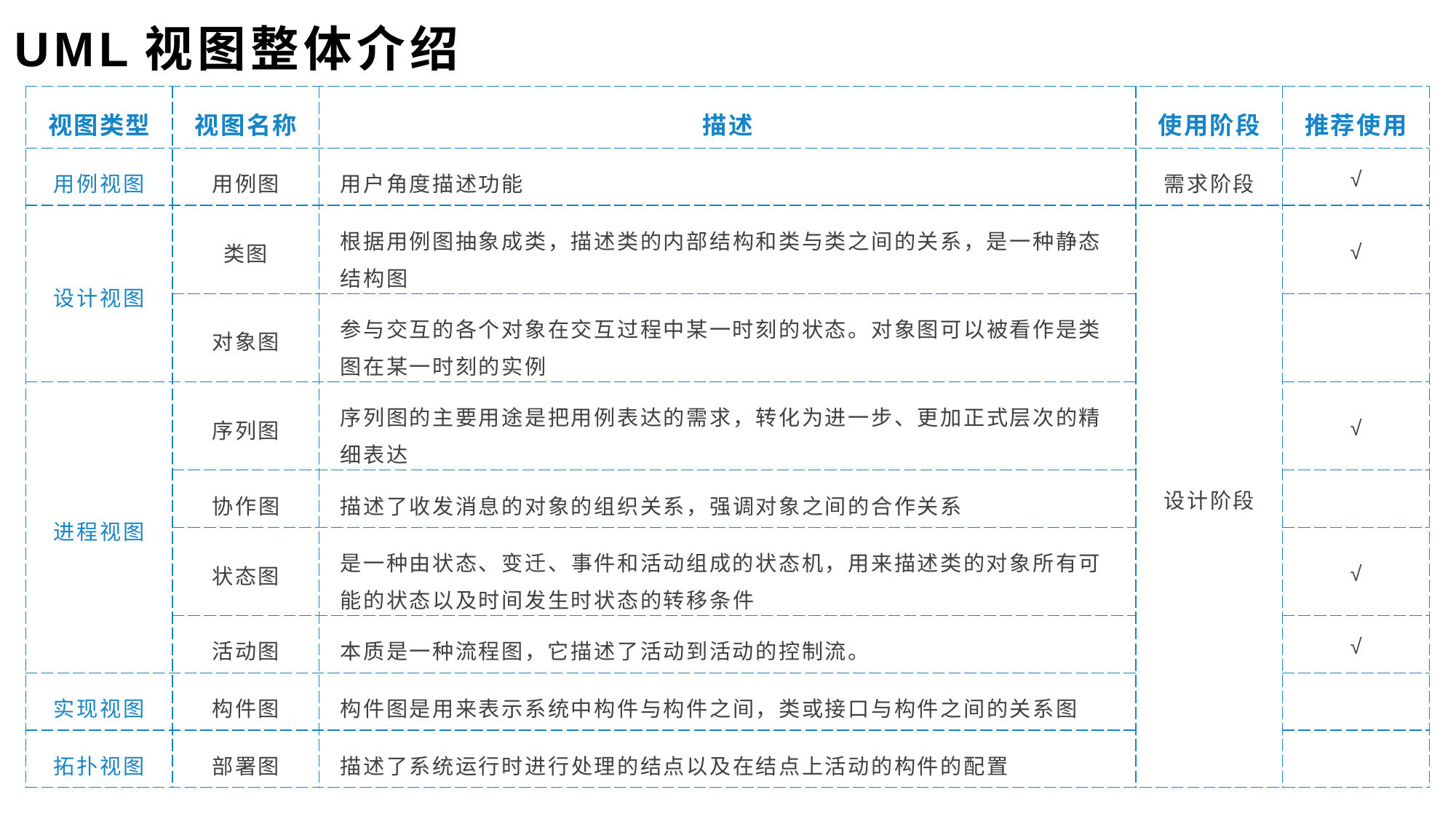

UML视图整体介绍
| 视图类型 | 视图名称 | 描述 | 使用阶段 | 推荐使用 |
| --- | --- | --- | --- | --- |
| 用例视图 | 用例图 | 用户角度描述功能 | 需求阶段 | √ |
| 设计视图 | 类图 | 根据用例图抽象成类，描述类的内部结构和类与类之间的关系，是一种静态结构图 | 设计阶段 | √ |
|  | 对象图 | 参与交互的各个对象在交互过程中某一时刻的状态。对象图可以被看作是类图在某一时刻的实例 |  |  |
| 进程视图 | 序列图 | 序列图的主要用途是把用例表达的需求，转化为进一步、更加正式层次的精细表达 |  | √ |
|  | 协作图 | 描述了收发消息的对象的组织关系，强调对象之间的合作关系 |  |  |
|  | 状态图 | 是一种由状态、变迁、事件和活动组成的状态机，用来描述类的对象所有可能的状态以及时间发生时状态的转移条件 |  | √ |
|  | 活动图 | 本质是一种流程图，它描述了活动到活动的控制流。 |  | √ |
| 实现视图 | 构件图 | 构件图是用来表示系统中构件与构件之间，类或接口与构件之间的关系图 |  |  |
| 拓扑视图 | 部署图 | 描述了系统运行时进行处理的结点以及在结点上活动的构件的配置 |  |  |